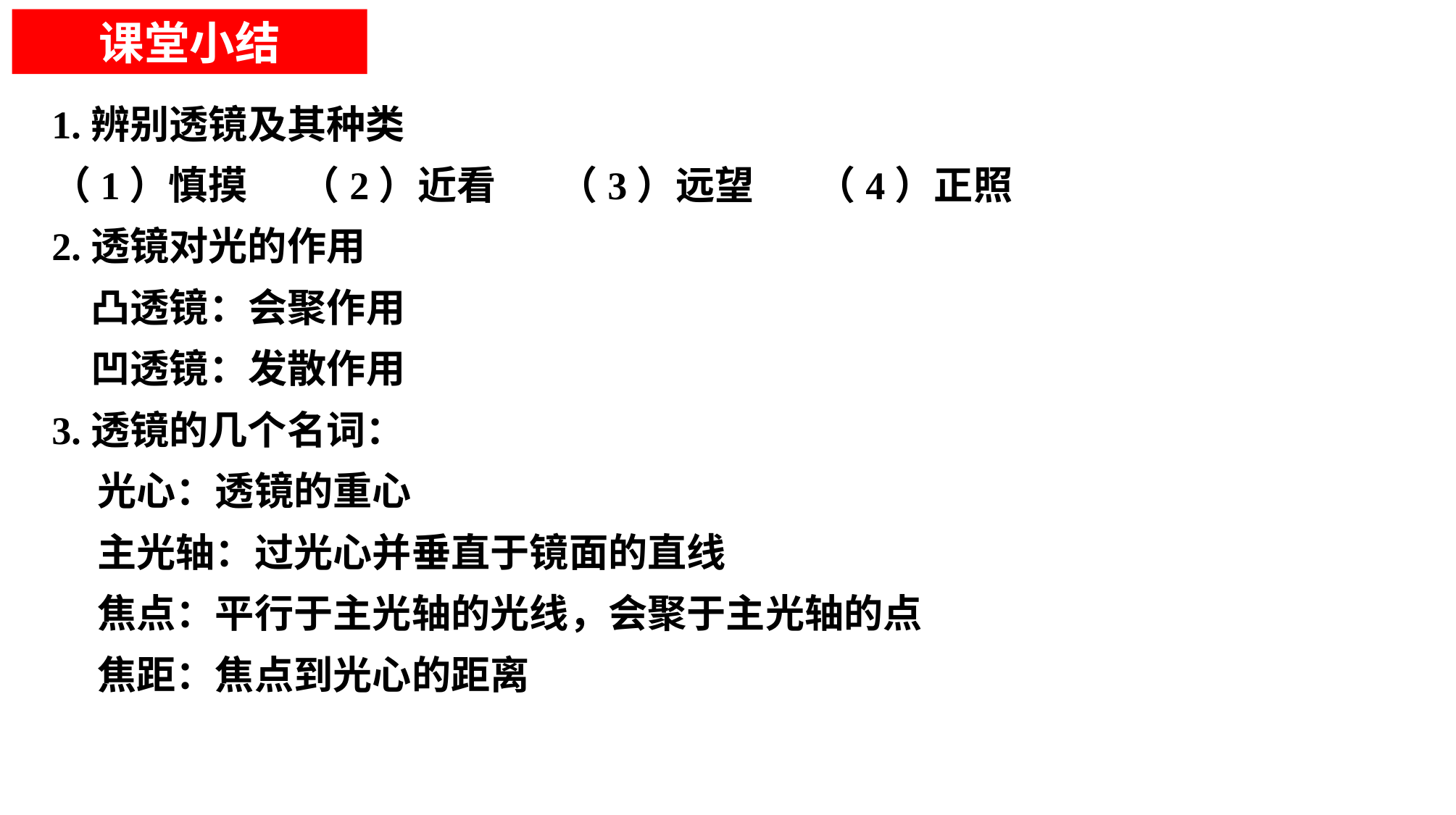

课堂小结
1.辨别透镜及其种类
（1）慎摸      （2）近看       （3）远望       （4）正照
2.透镜对光的作用
凸透镜：会聚作用
凹透镜：发散作用
3.透镜的几个名词：
光心：透镜的重心
主光轴：过光心并垂直于镜面的直线
焦点：平行于主光轴的光线，会聚于主光轴的点
焦距：焦点到光心的距离